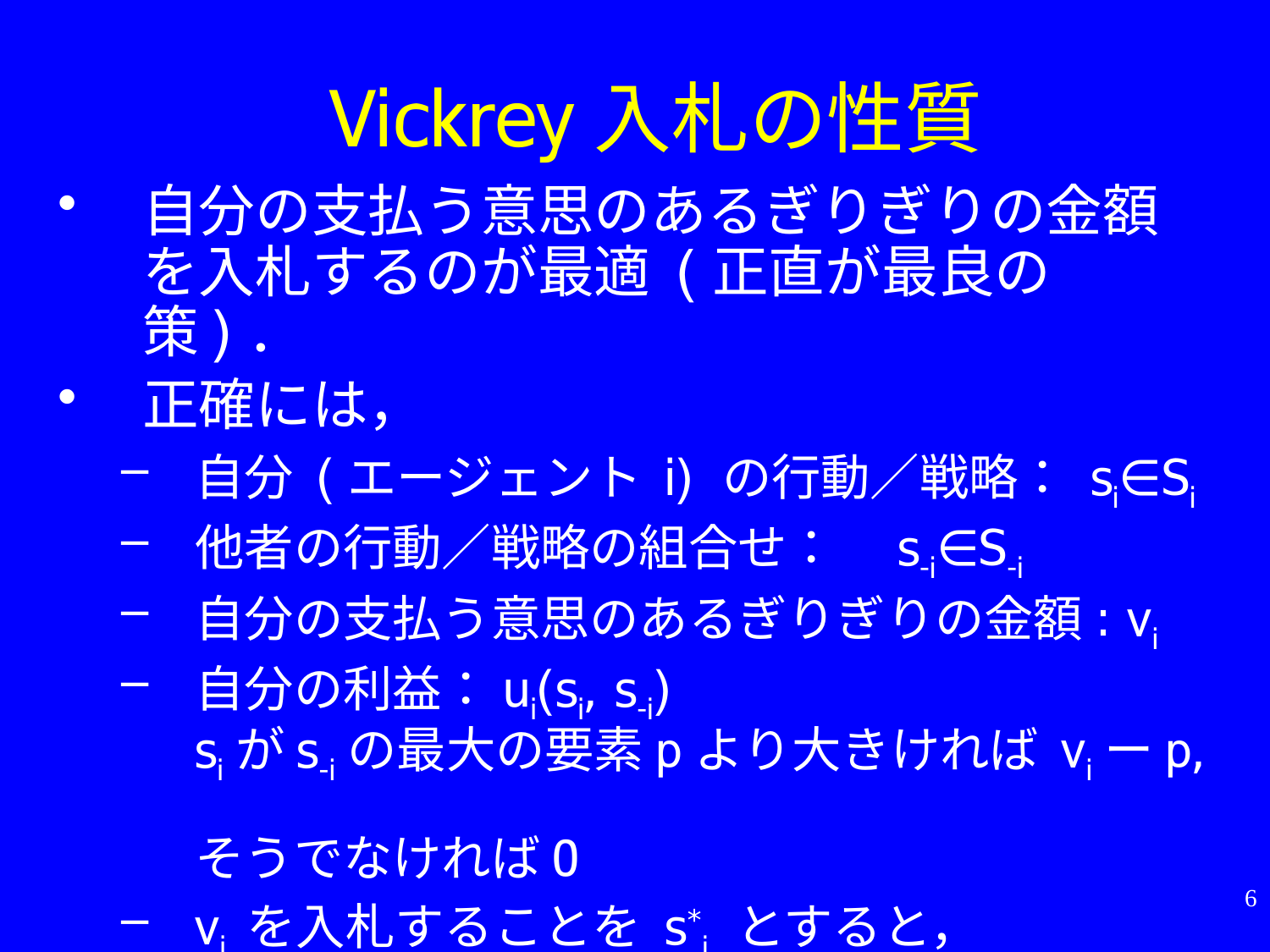

# Vickrey入札の性質

自分の支払う意思のあるぎりぎりの金額を入札するのが最適 (正直が最良の策)．
正確には，
自分 (エージェント i) の行動／戦略： si∈Si
他者の行動／戦略の組合せ：　s-i∈S-i
自分の支払う意思のあるぎりぎりの金額: vi
自分の利益：ui(si, s-i)
siがs-iの最大の要素pより大きければ viーp,
そうでなければ0
vi を入札することを s*i とすると，
∀si ,∀ s-i, ui(s*i, s-i) ≧ ui(si, s-i) が成立
このような戦略を支配戦略と呼ぶ
6